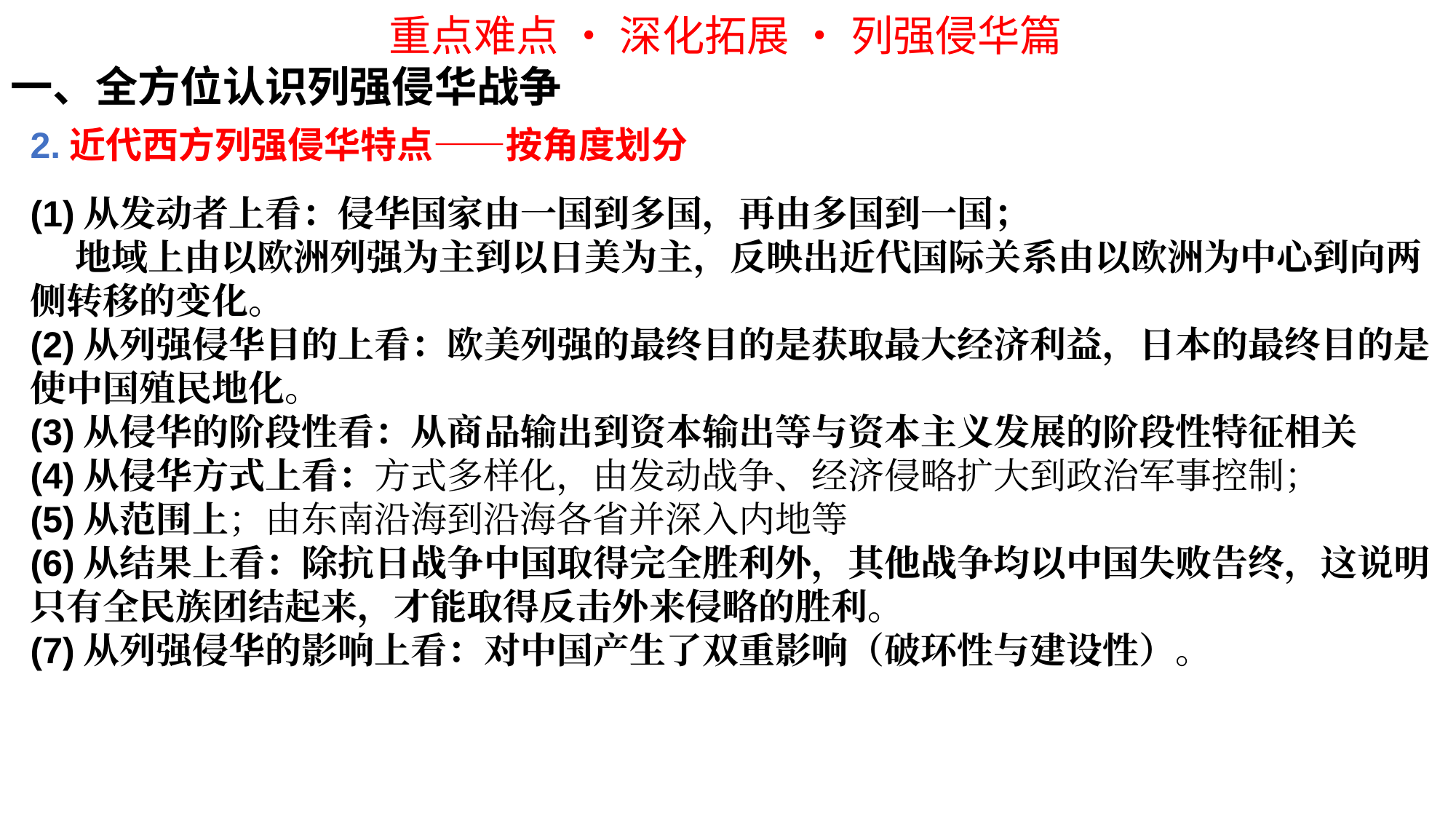

重点难点 • 深化拓展 • 列强侵华篇
一、全方位认识列强侵华战争
2.近代西方列强侵华特点——按角度划分
(1)从发动者上看：侵华国家由一国到多国，再由多国到一国；
    地域上由以欧洲列强为主到以日美为主，反映出近代国际关系由以欧洲为中心到向两侧转移的变化。
(2)从列强侵华目的上看：欧美列强的最终目的是获取最大经济利益，日本的最终目的是使中国殖民地化。
(3)从侵华的阶段性看：从商品输出到资本输出等与资本主义发展的阶段性特征相关
(4)从侵华方式上看：方式多样化，由发动战争、经济侵略扩大到政治军事控制；
(5)从范围上；由东南沿海到沿海各省并深入内地等
(6)从结果上看：除抗日战争中国取得完全胜利外，其他战争均以中国失败告终，这说明只有全民族团结起来，才能取得反击外来侵略的胜利。
(7)从列强侵华的影响上看：对中国产生了双重影响（破环性与建设性）。